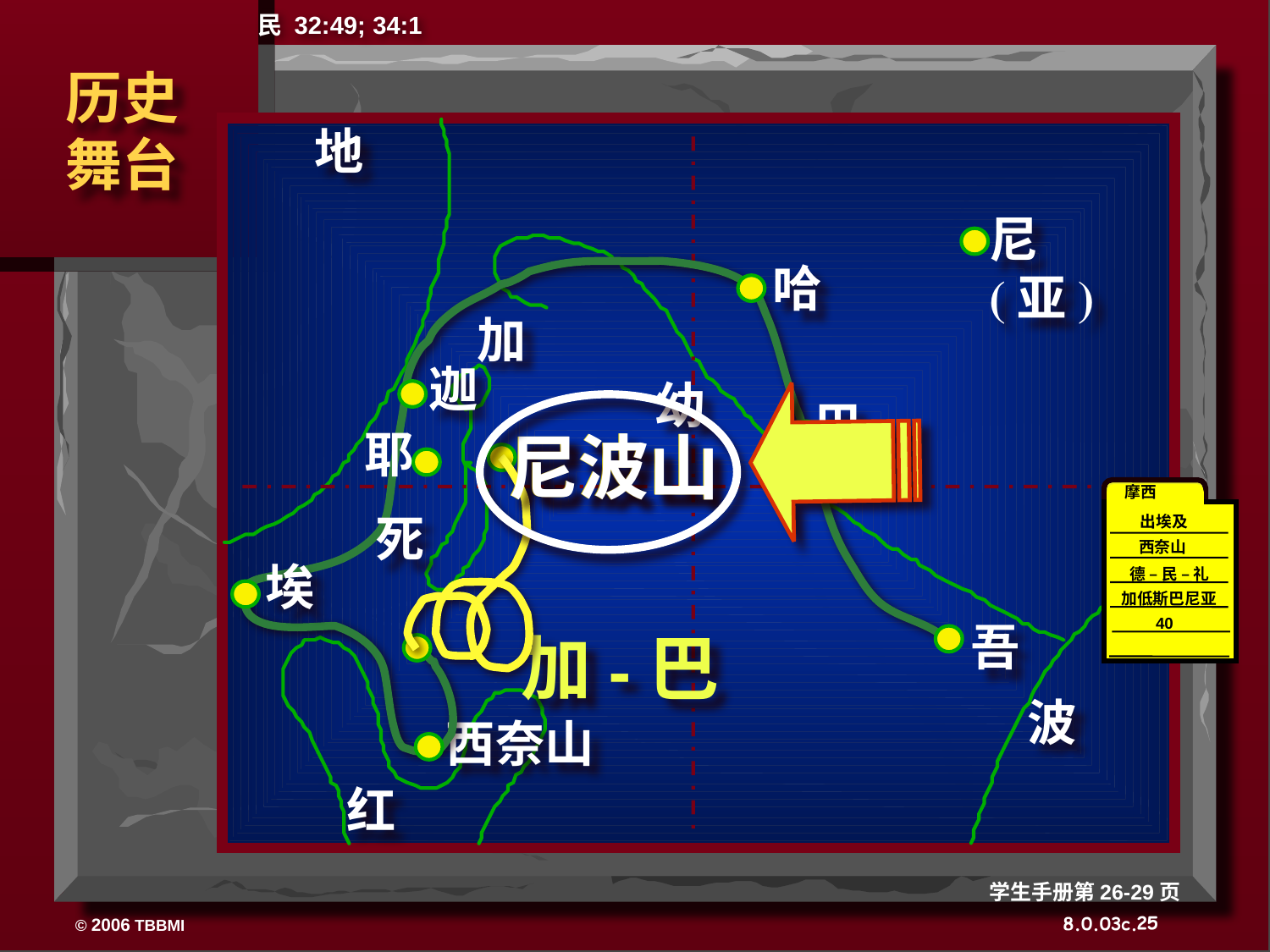

民 32:49; 34:1

 历史
 舞台
 地

尼(亚)

哈

加
迦

幼

巴

尼波山

耶
尼波山

摩西

出埃及

40

西奈山
德 – 民 – 礼
加低斯巴尼亚
40

死
埃

吾
加-巴

波
西奈山

红
学生手册第26-29页
25